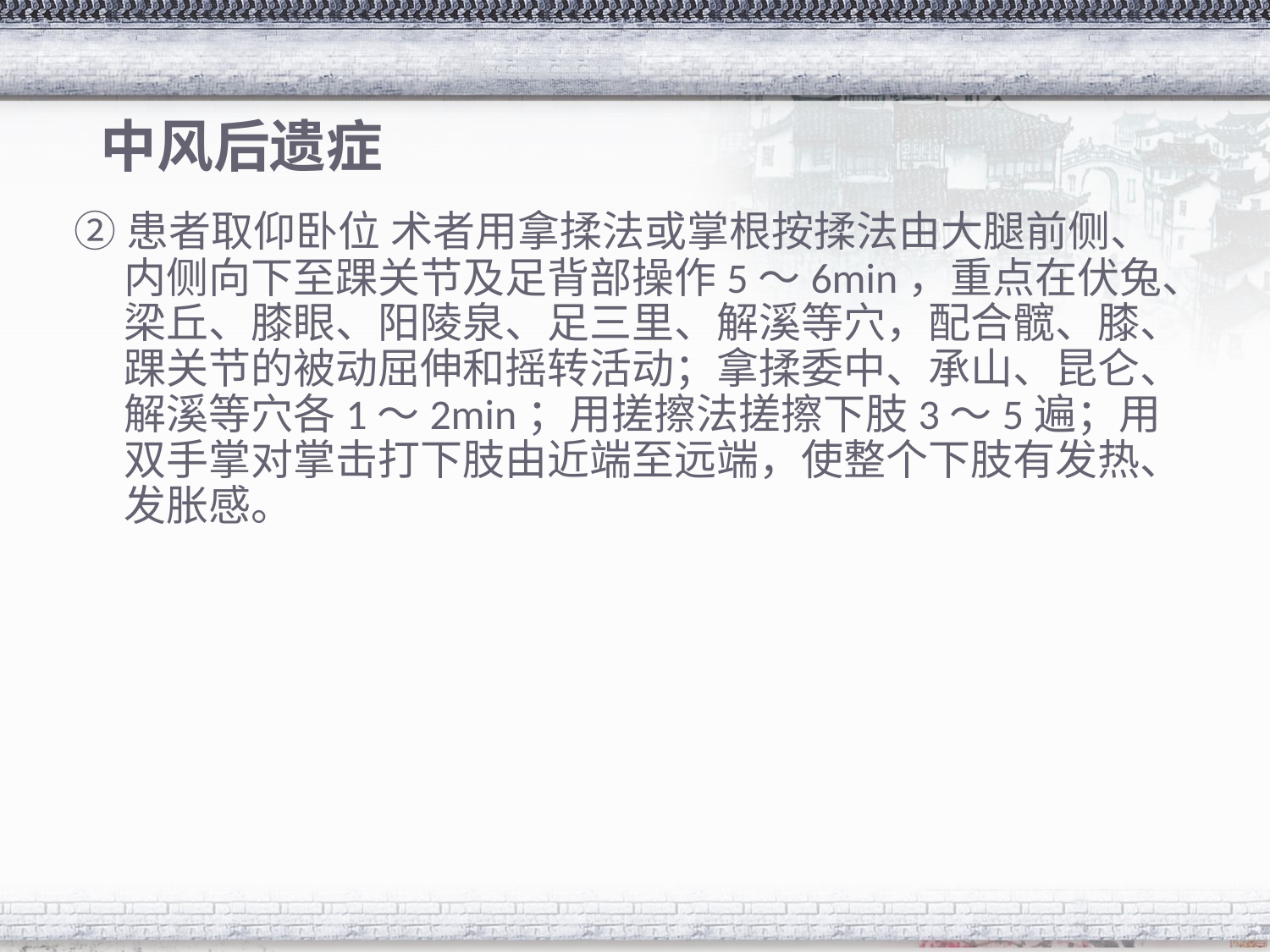

# 中风后遗症
②患者取仰卧位 术者用拿揉法或掌根按揉法由大腿前侧、内侧向下至踝关节及足背部操作5～6min，重点在伏兔、梁丘、膝眼、阳陵泉、足三里、解溪等穴，配合髋、膝、踝关节的被动屈伸和摇转活动；拿揉委中、承山、昆仑、解溪等穴各1～2min；用搓擦法搓擦下肢3～5遍；用双手掌对掌击打下肢由近端至远端，使整个下肢有发热、发胀感。